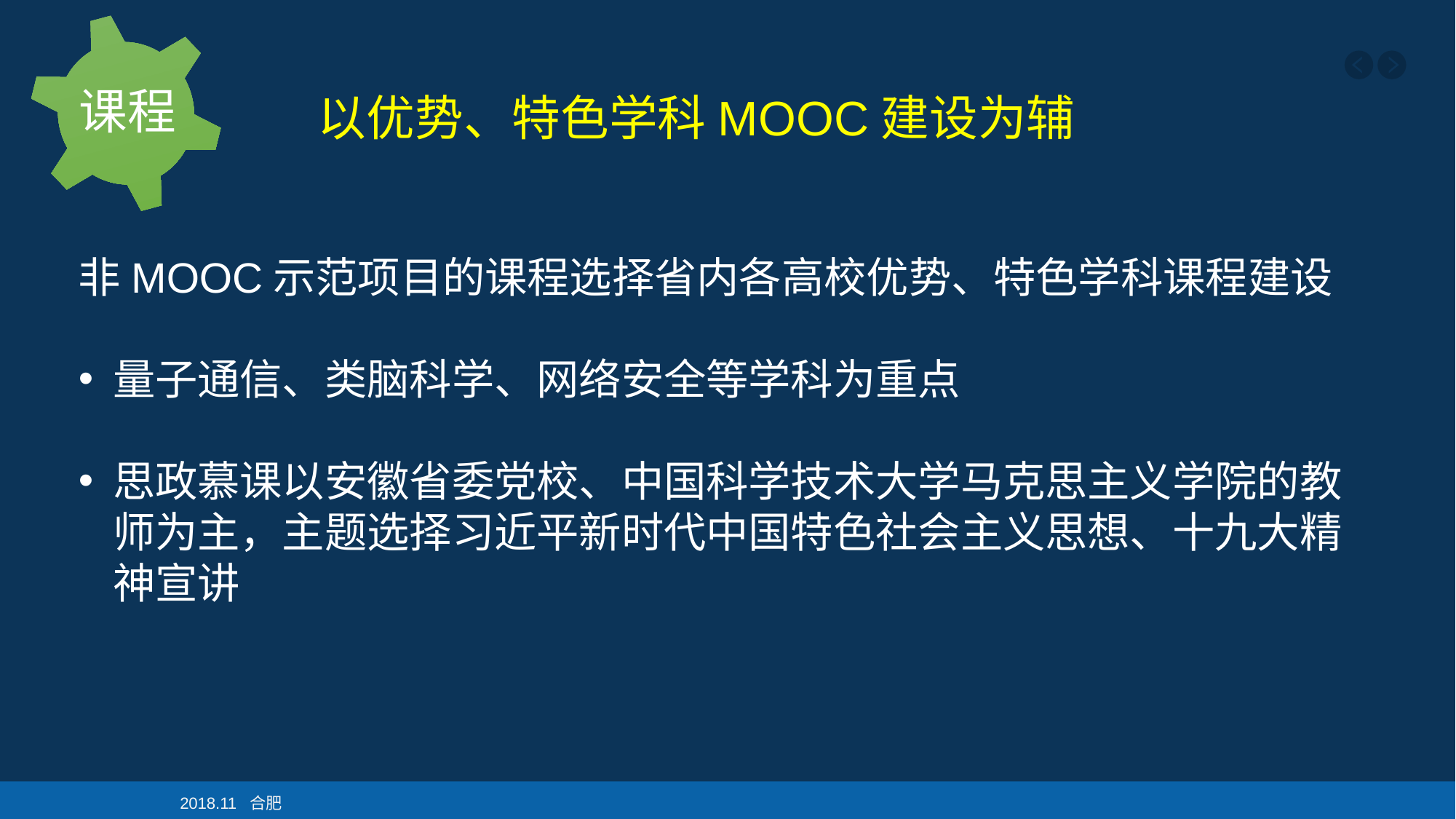

课程
以优势、特色学科MOOC建设为辅
非MOOC示范项目的课程选择省内各高校优势、特色学科课程建设

量子通信、类脑科学、网络安全等学科为重点

思政慕课以安徽省委党校、中国科学技术大学马克思主义学院的教师为主，主题选择习近平新时代中国特色社会主义思想、十九大精神宣讲